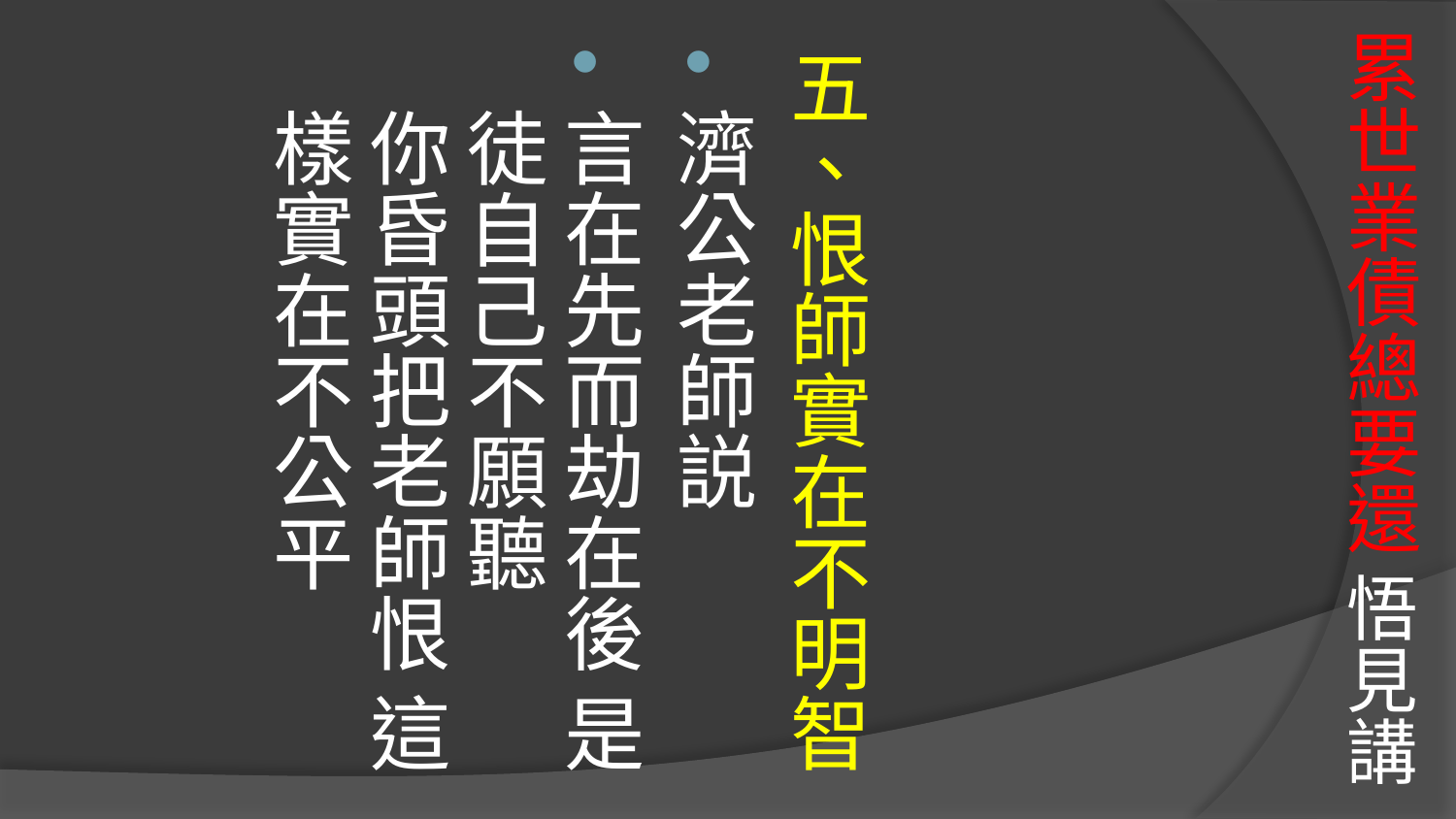

# 累世業債總要還 悟見講
五、恨師實在不明智
濟公老師説
言在先而劫在後 是徒自己不願聽
你昏頭把老師恨 這樣實在不公平